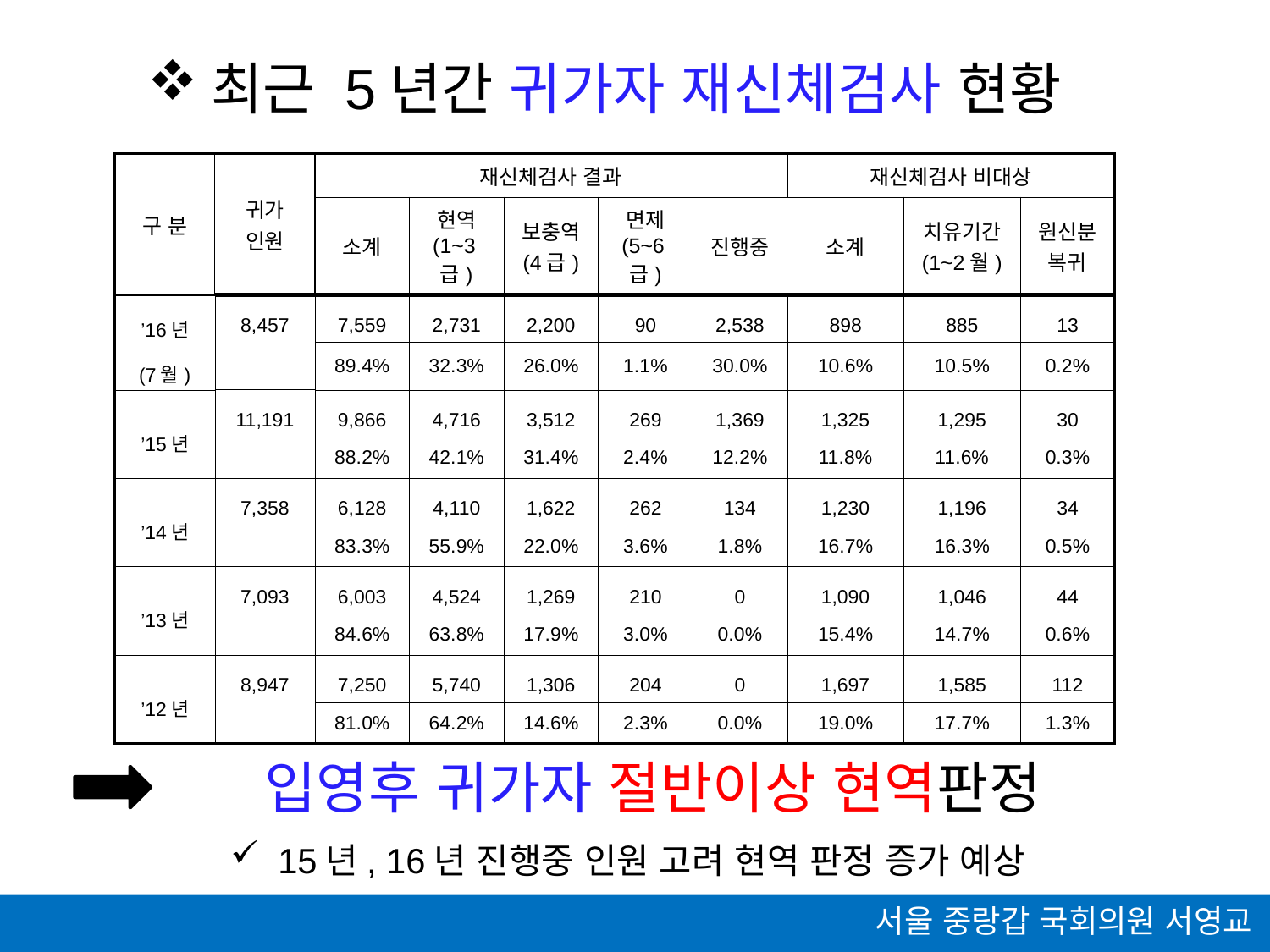

최근 5년간 귀가자 재신체검사 현황
| 구 분 | 귀가 인원 | 재신체검사 결과 |  |  |  |  | 재신체검사 비대상 |  |  |
| --- | --- | --- | --- | --- | --- | --- | --- | --- | --- |
|  |  | 소계 | 현역 (1~3급) | 보충역 (4급) | 면제 (5~6급) | 진행중 | 소계 | 치유기간 (1~2월) | 원신분 복귀 |
| ’16년 (7월) | 8,457 | 7,559 | 2,731 | 2,200 | 90 | 2,538 | 898 | 885 | 13 |
|  |  | 89.4% | 32.3% | 26.0% | 1.1% | 30.0% | 10.6% | 10.5% | 0.2% |
| ’15년 | 11,191 | 9,866 | 4,716 | 3,512 | 269 | 1,369 | 1,325 | 1,295 | 30 |
|  |  | 88.2% | 42.1% | 31.4% | 2.4% | 12.2% | 11.8% | 11.6% | 0.3% |
| ’14년 | 7,358 | 6,128 | 4,110 | 1,622 | 262 | 134 | 1,230 | 1,196 | 34 |
|  |  | 83.3% | 55.9% | 22.0% | 3.6% | 1.8% | 16.7% | 16.3% | 0.5% |
| ’13년 | 7,093 | 6,003 | 4,524 | 1,269 | 210 | 0 | 1,090 | 1,046 | 44 |
|  |  | 84.6% | 63.8% | 17.9% | 3.0% | 0.0% | 15.4% | 14.7% | 0.6% |
| ’12년 | 8,947 | 7,250 | 5,740 | 1,306 | 204 | 0 | 1,697 | 1,585 | 112 |
|  |  | 81.0% | 64.2% | 14.6% | 2.3% | 0.0% | 19.0% | 17.7% | 1.3% |
입영후 귀가자 절반이상 현역판정

15년, 16년 진행중 인원 고려 현역 판정 증가 예상

서울 중랑갑 국회의원 서영교